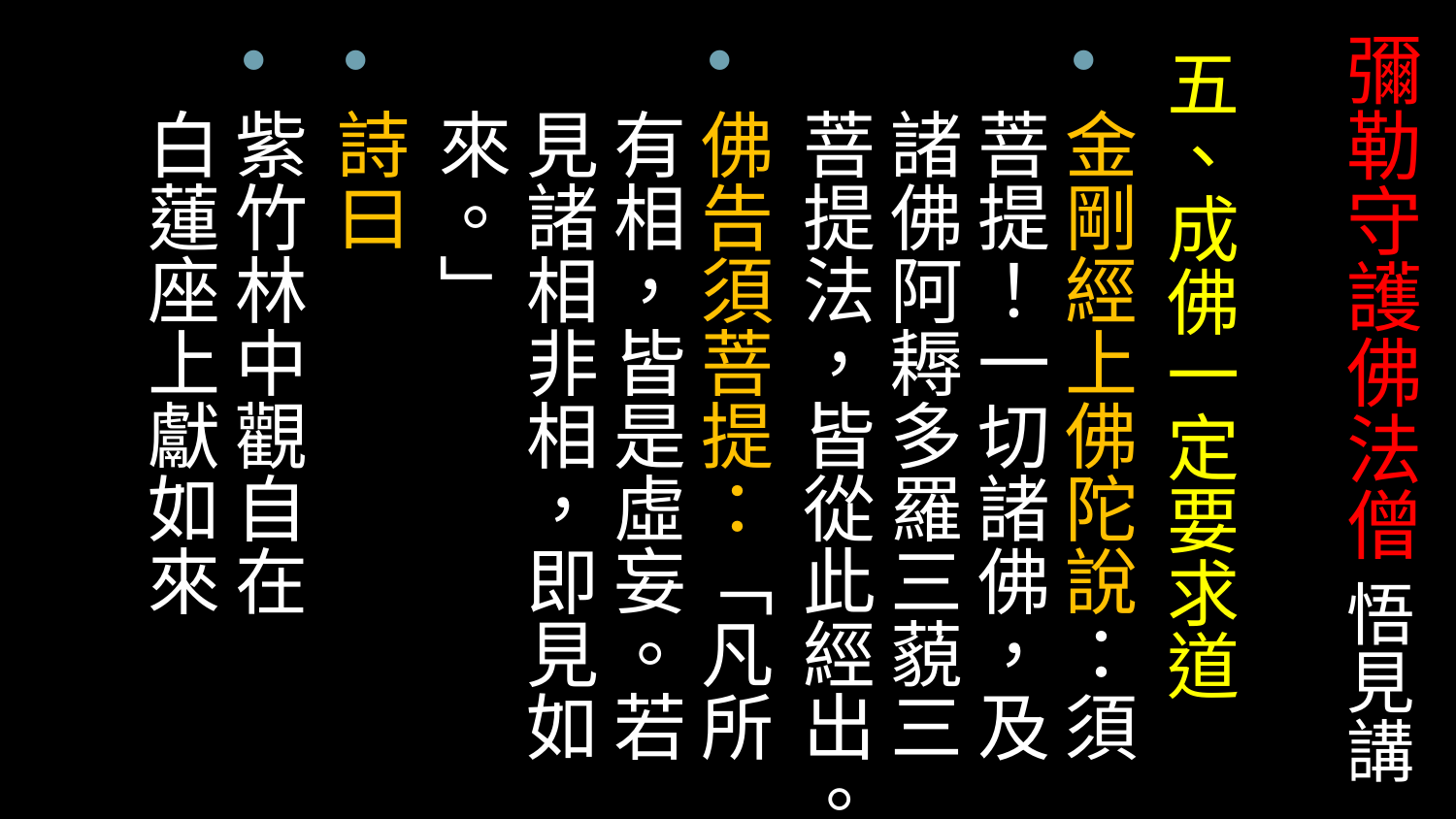

# 彌勒守護佛法僧 悟見講
五、成佛一定要求道
金剛經上佛陀說：須菩提！一切諸佛，及諸佛阿耨多羅三藐三菩提法，皆從此經出。
佛告須菩提：「凡所有相，皆是虛妄。若見諸相非相，即見如來。」
詩曰
紫竹林中觀自在 
白蓮座上獻如來